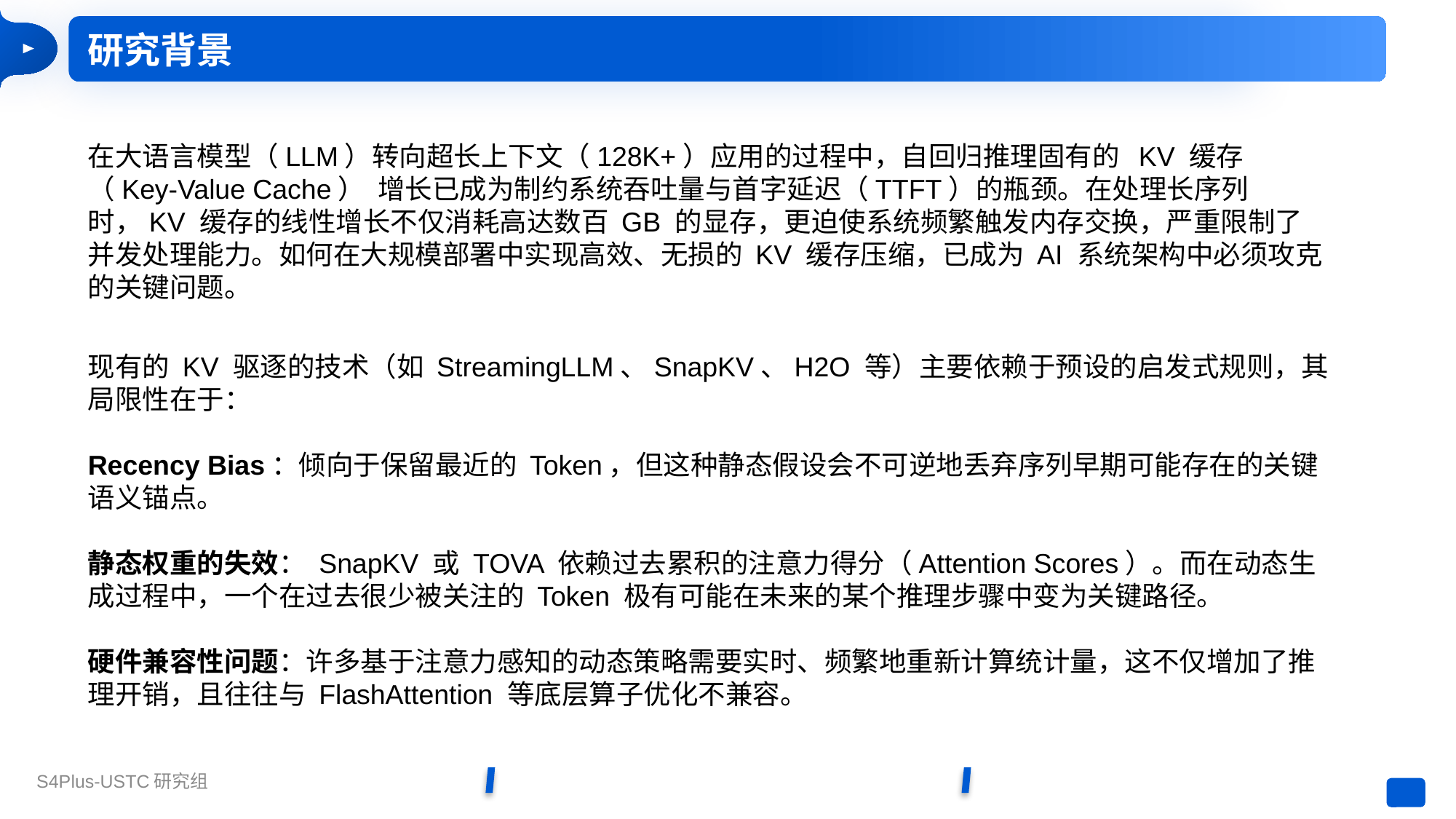

研究背景
在大语言模型（LLM）转向超长上下文（128K+）应用的过程中，自回归推理固有的  KV 缓存（Key-Value Cache）  增长已成为制约系统吞吐量与首字延迟（TTFT）的瓶颈。在处理长序列时，KV 缓存的线性增长不仅消耗高达数百 GB 的显存，更迫使系统频繁触发内存交换，严重限制了并发处理能力。如何在大规模部署中实现高效、无损的 KV 缓存压缩，已成为 AI 系统架构中必须攻克的关键问题。
现有的 KV 驱逐的技术（如 StreamingLLM、SnapKV、H2O 等）主要依赖于预设的启发式规则，其局限性在于：

Recency Bias：倾向于保留最近的 Token，但这种静态假设会不可逆地丢弃序列早期可能存在的关键语义锚点。

静态权重的失效： SnapKV 或 TOVA 依赖过去累积的注意力得分（Attention Scores）。而在动态生成过程中，一个在过去很少被关注的 Token 极有可能在未来的某个推理步骤中变为关键路径。

硬件兼容性问题：许多基于注意力感知的动态策略需要实时、频繁地重新计算统计量，这不仅增加了推理开销，且往往与 FlashAttention 等底层算子优化不兼容。
2